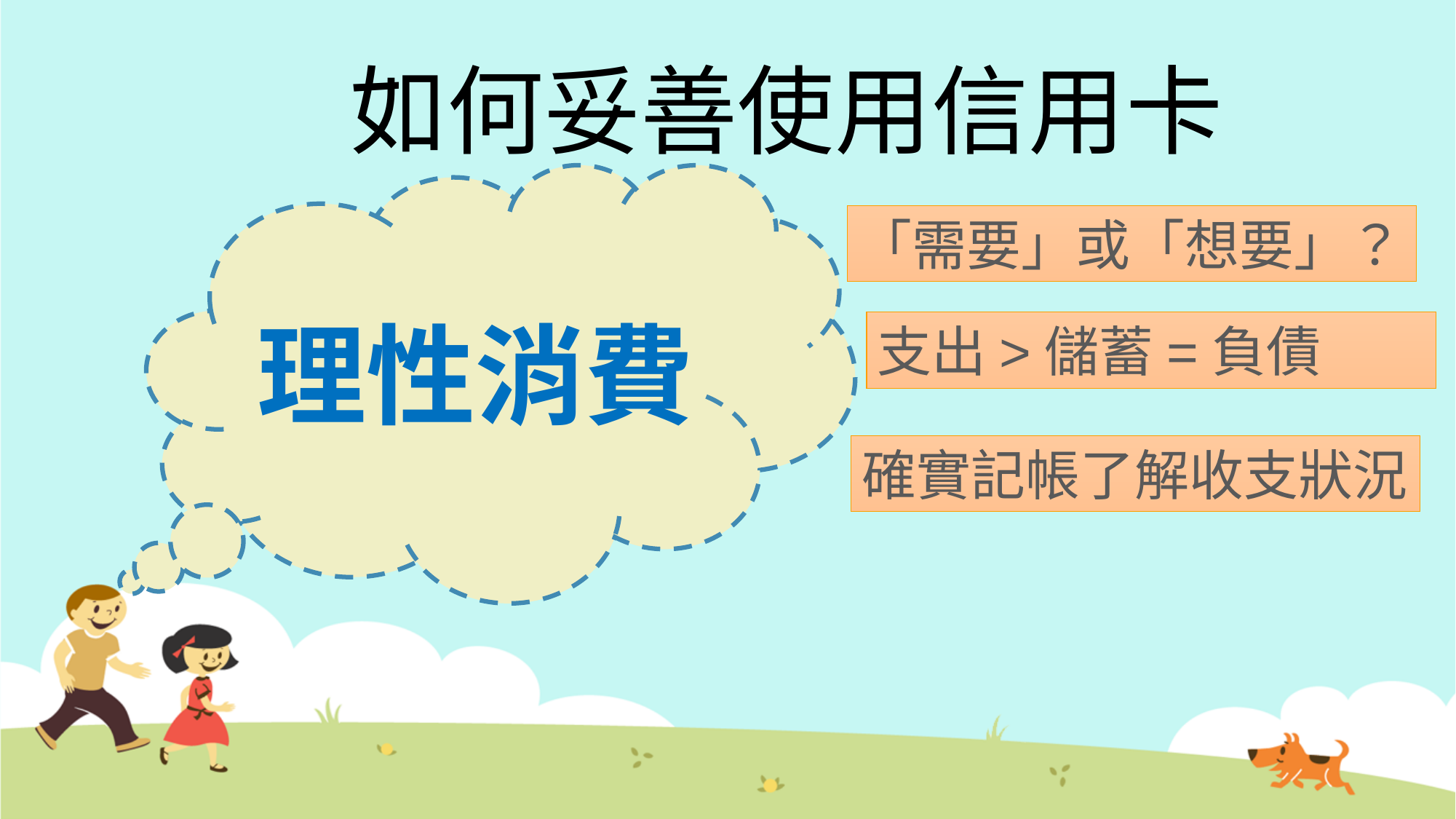

如何妥善使用信用卡
理性消費
「需要」或「想要」？
支出>儲蓄=負債
確實記帳了解收支狀況